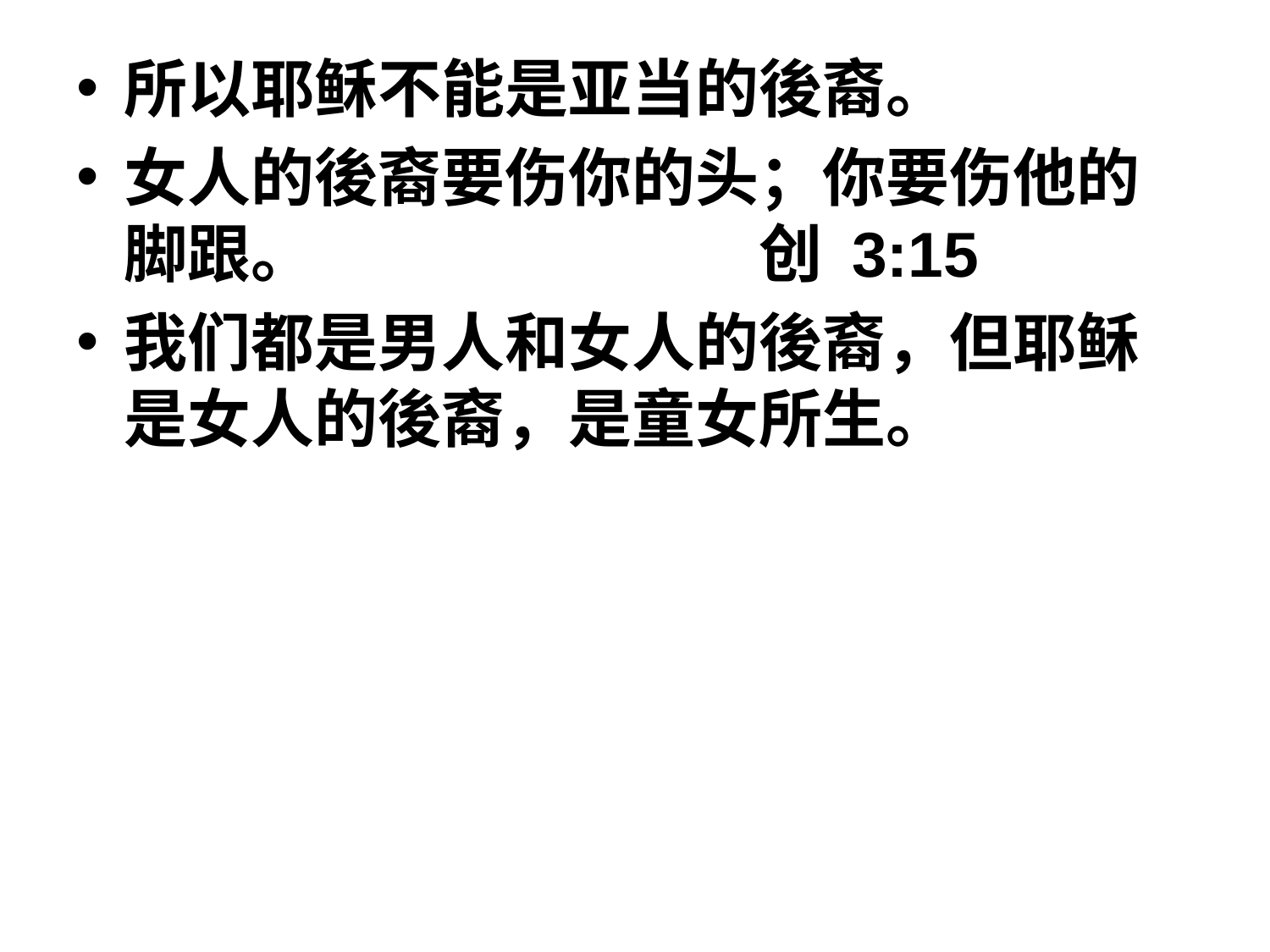

所以耶稣不能是亚当的後裔。
女人的後裔要伤你的头；你要伤他的脚跟。				创 3:15
我们都是男人和女人的後裔，但耶稣是女人的後裔，是童女所生。